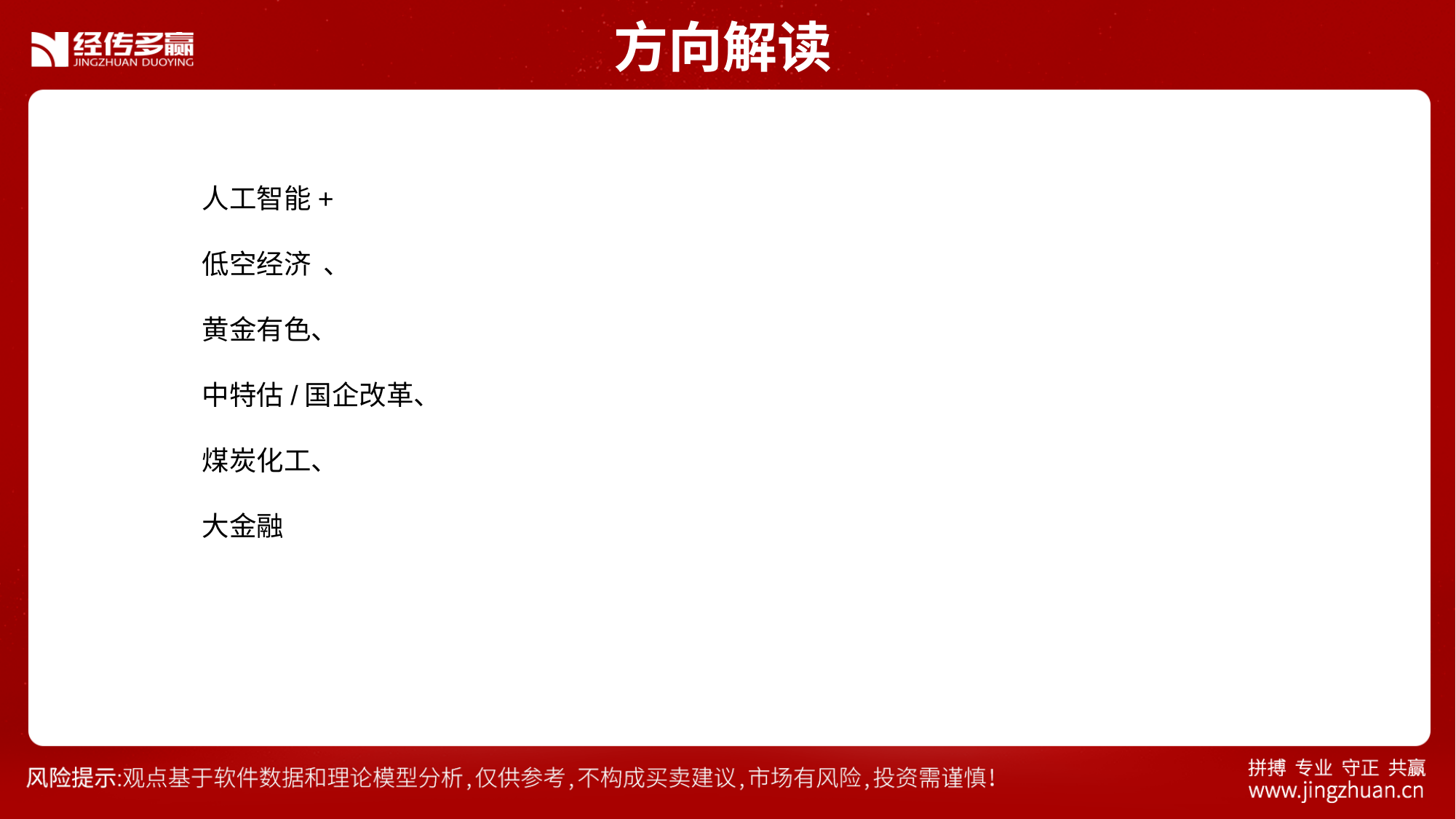

方向解读

人工智能+

低空经济  、

黄金有色、

中特估/国企改革、

煤炭化工、

大金融